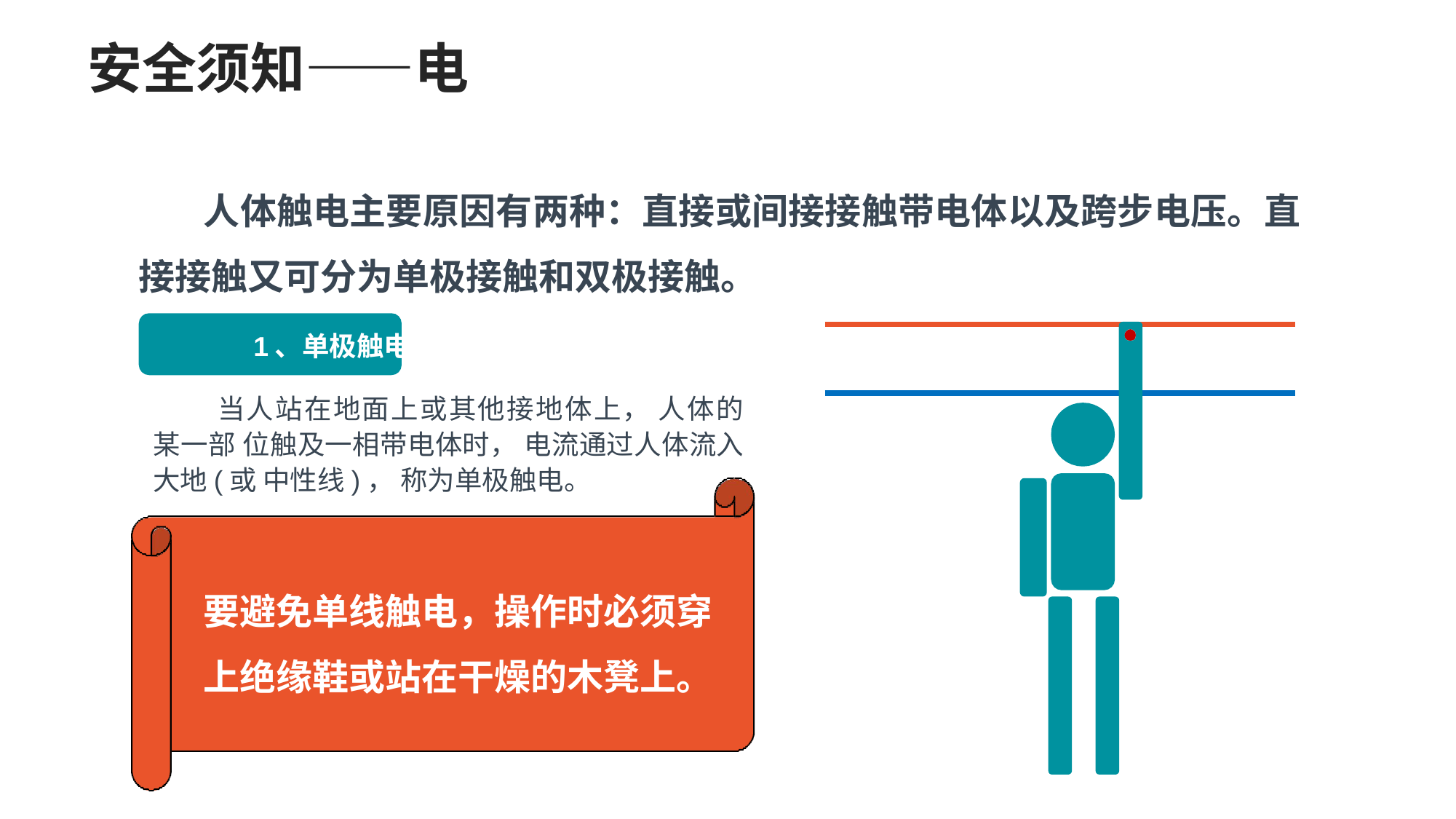

# 安全须知——电
人体触电主要原因有两种：直接或间接接触带电体以及跨步电压。直 接接触又可分为单极接触和双极接触。
1、单极触电
当人站在地面上或其他接地体上， 人体的某一部 位触及一相带电体时， 电流通过人体流入大地(或 中性线)， 称为单极触电。

要避免单线触电，操作时必须穿 上绝缘鞋或站在干燥的木凳上。